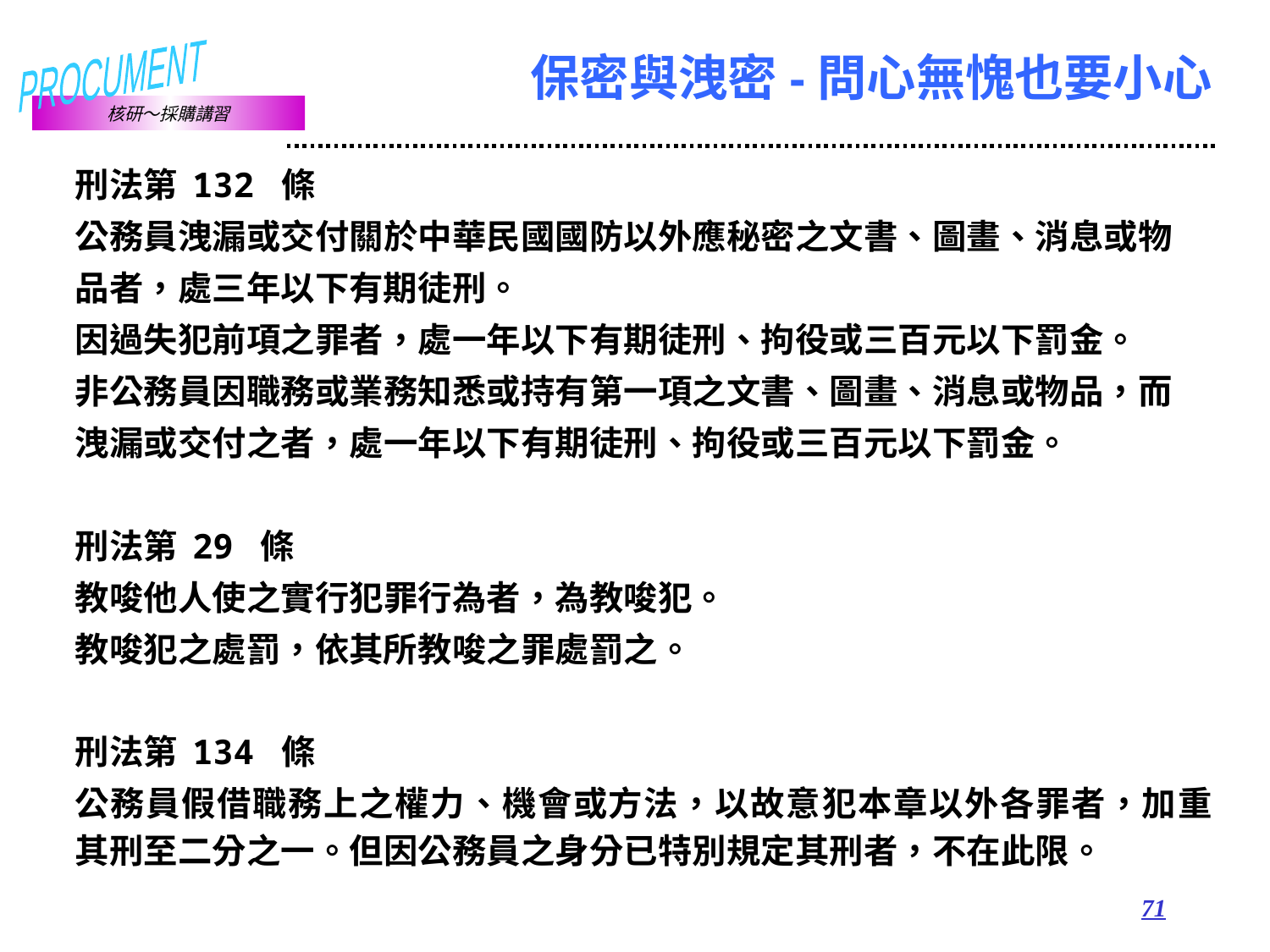

# 保密與洩密-問心無愧也要小心
刑法第 132 條
公務員洩漏或交付關於中華民國國防以外應秘密之文書、圖畫、消息或物
品者，處三年以下有期徒刑。
因過失犯前項之罪者，處一年以下有期徒刑、拘役或三百元以下罰金。
非公務員因職務或業務知悉或持有第一項之文書、圖畫、消息或物品，而
洩漏或交付之者，處一年以下有期徒刑、拘役或三百元以下罰金。

刑法第 29 條
教唆他人使之實行犯罪行為者，為教唆犯。
教唆犯之處罰，依其所教唆之罪處罰之。

刑法第 134 條
公務員假借職務上之權力、機會或方法，以故意犯本章以外各罪者，加重 其刑至二分之一。但因公務員之身分已特別規定其刑者，不在此限。

71